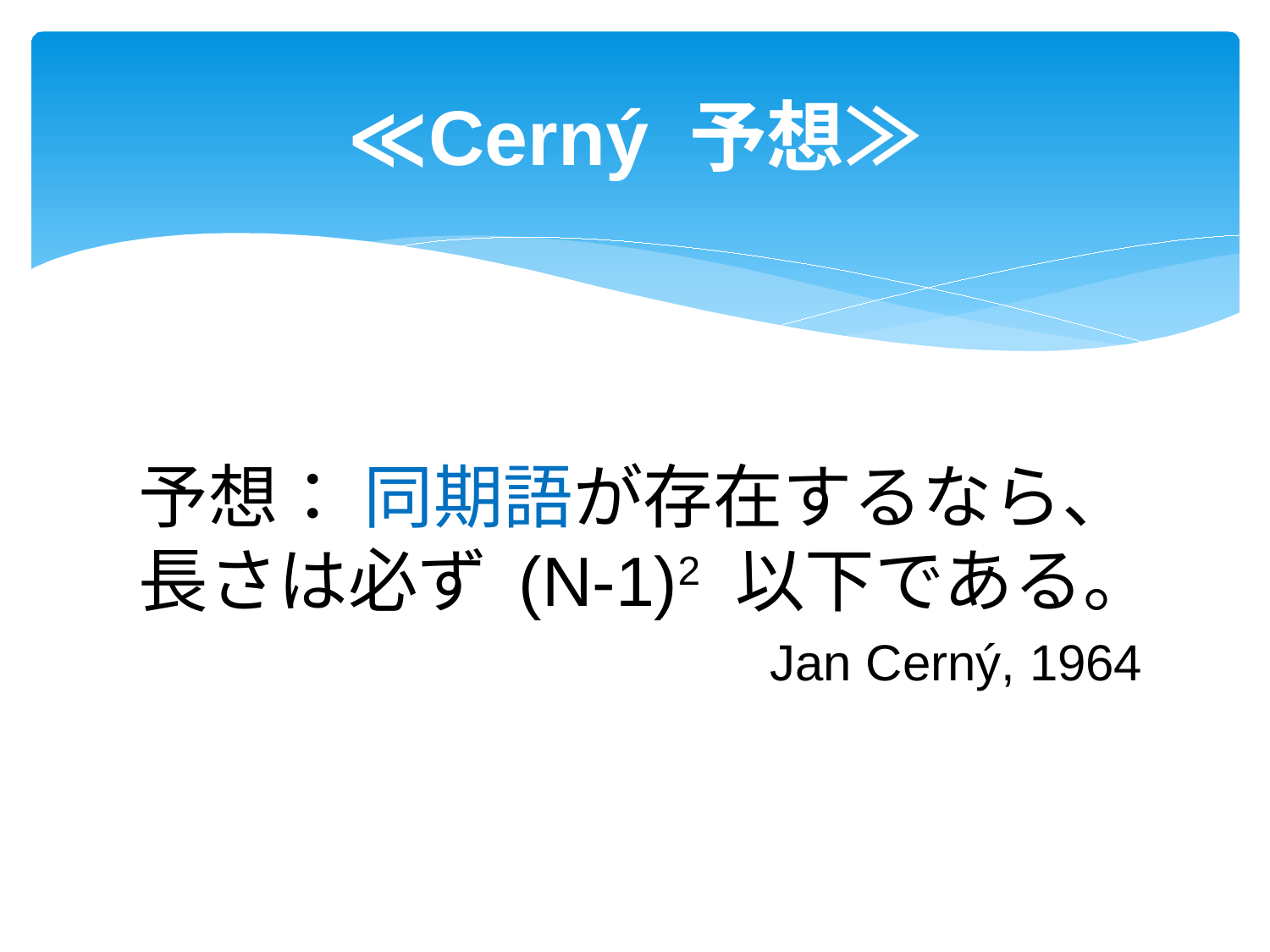

# ≪Cerný 予想≫
予想： 同期語が存在するなら、
長さは必ず (N-1)2 以下である。
Jan Cerný, 1964